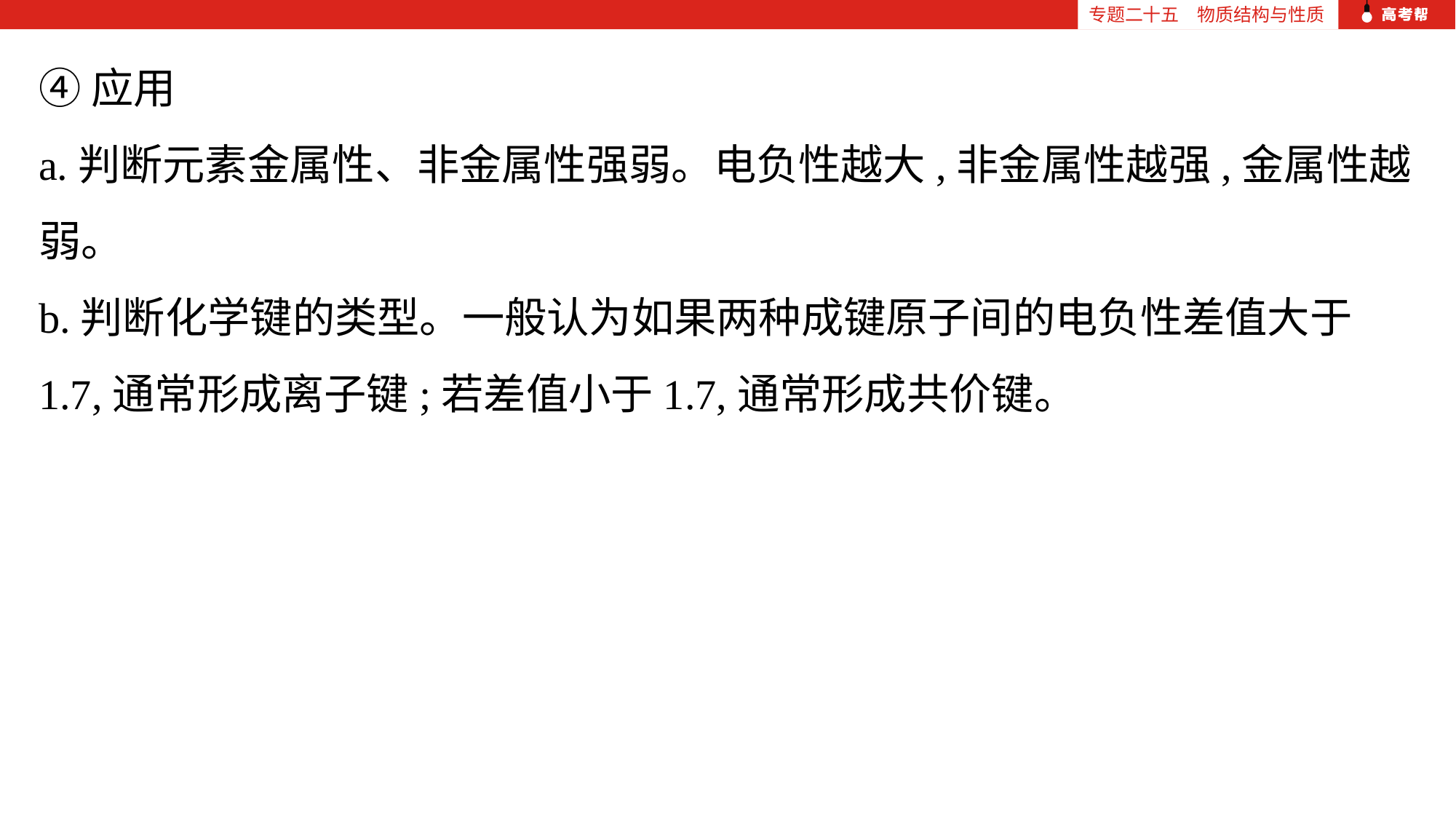

专题二十五　物质结构与性质
④应用
a.判断元素金属性、非金属性强弱。电负性越大,非金属性越强,金属性越弱。
b.判断化学键的类型。一般认为如果两种成键原子间的电负性差值大于1.7,通常形成离子键;若差值小于1.7,通常形成共价键。